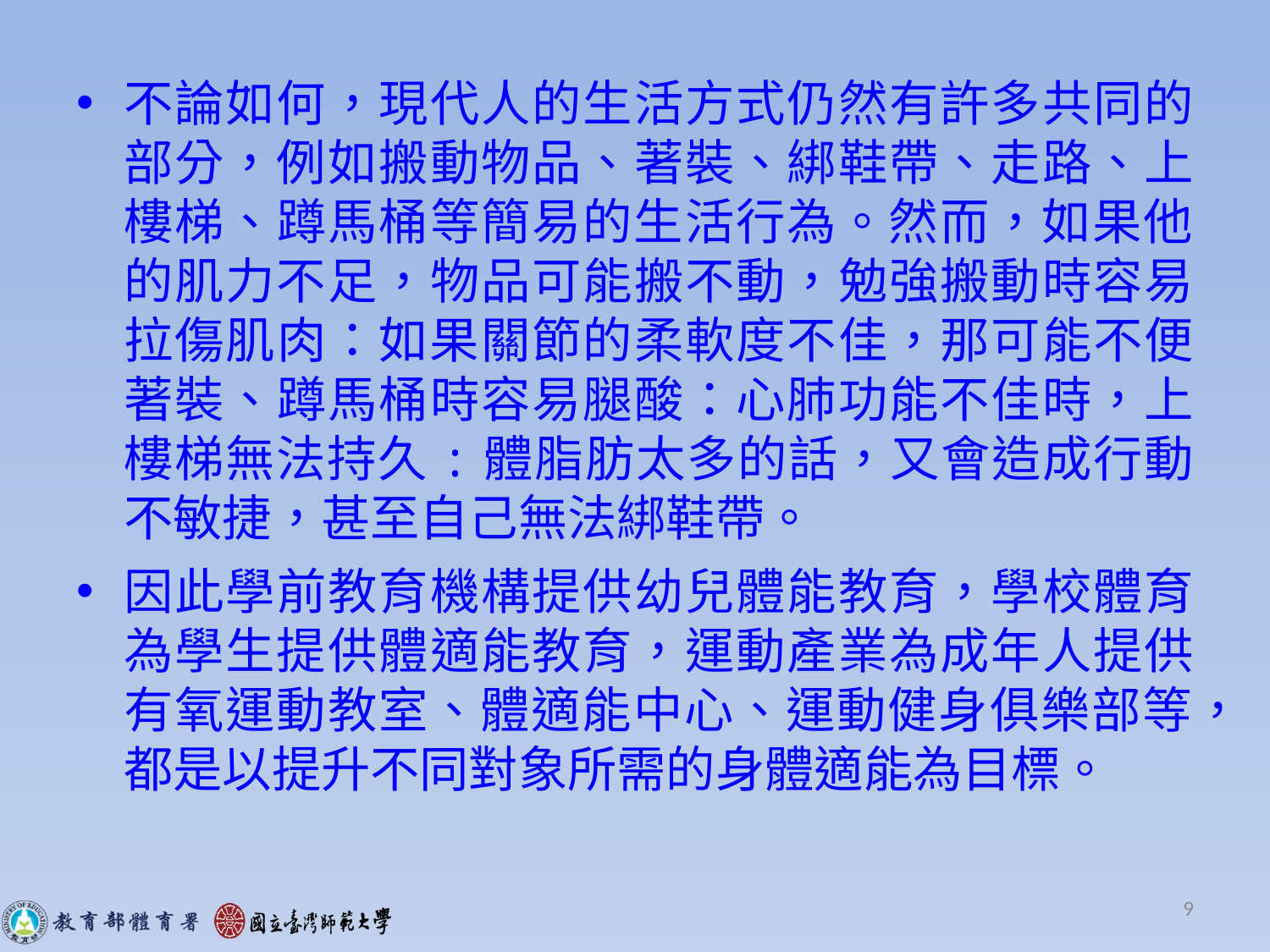

不論如何，現代人的生活方式仍然有許多共同的部分，例如搬動物品、著裝、綁鞋帶、走路、上樓梯、蹲馬桶等簡易的生活行為。然而，如果他的肌力不足，物品可能搬不動，勉強搬動時容易拉傷肌肉：如果關節的柔軟度不佳，那可能不便著裝、蹲馬桶時容易腿酸：心肺功能不佳時，上樓梯無法持久:體脂肪太多的話，又會造成行動不敏捷，甚至自己無法綁鞋帶。
因此學前教育機構提供幼兒體能教育，學校體育為學生提供體適能教育，運動產業為成年人提供有氧運動教室、體適能中心、運動健身俱樂部等，都是以提升不同對象所需的身體適能為目標。
9